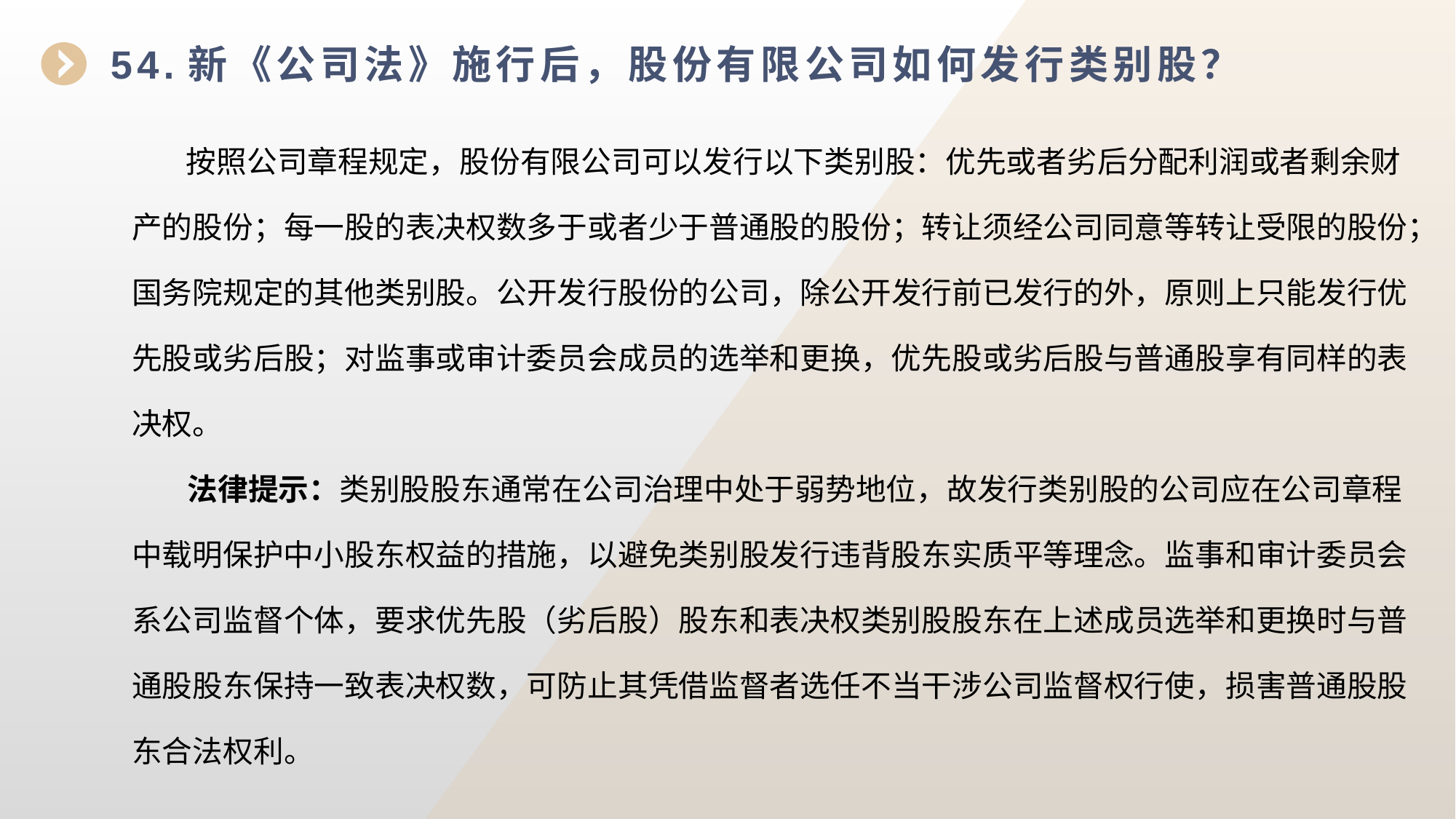

54.新《公司法》施行后，股份有限公司如何发行类别股？

       按照公司章程规定，股份有限公司可以发行以下类别股：优先或者劣后分配利润或者剩余财产的股份；每一股的表决权数多于或者少于普通股的股份；转让须经公司同意等转让受限的股份；国务院规定的其他类别股。公开发行股份的公司，除公开发行前已发行的外，原则上只能发行优先股或劣后股；对监事或审计委员会成员的选举和更换，优先股或劣后股与普通股享有同样的表决权。
       法律提示：类别股股东通常在公司治理中处于弱势地位，故发行类别股的公司应在公司章程中载明保护中小股东权益的措施，以避免类别股发行违背股东实质平等理念。监事和审计委员会系公司监督个体，要求优先股（劣后股）股东和表决权类别股股东在上述成员选举和更换时与普通股股东保持一致表决权数，可防止其凭借监督者选任不当干涉公司监督权行使，损害普通股股东合法权利。